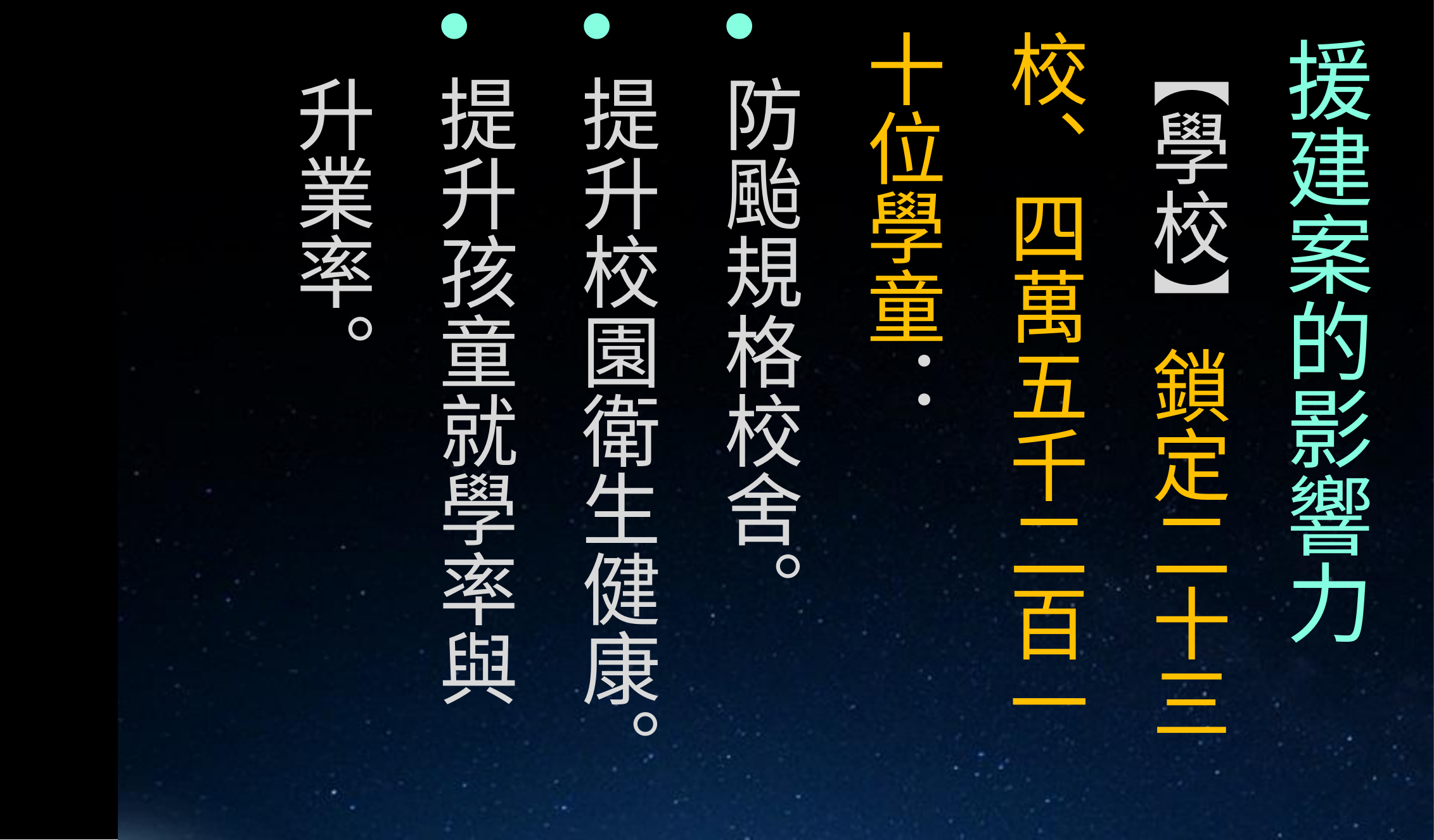

【學校】鎖定二十三校、四萬五千二百一十位學童：
防颱規格校舍。
提升校園衛生健康。
提升孩童就學率與升業率。
# 援建案的影響力